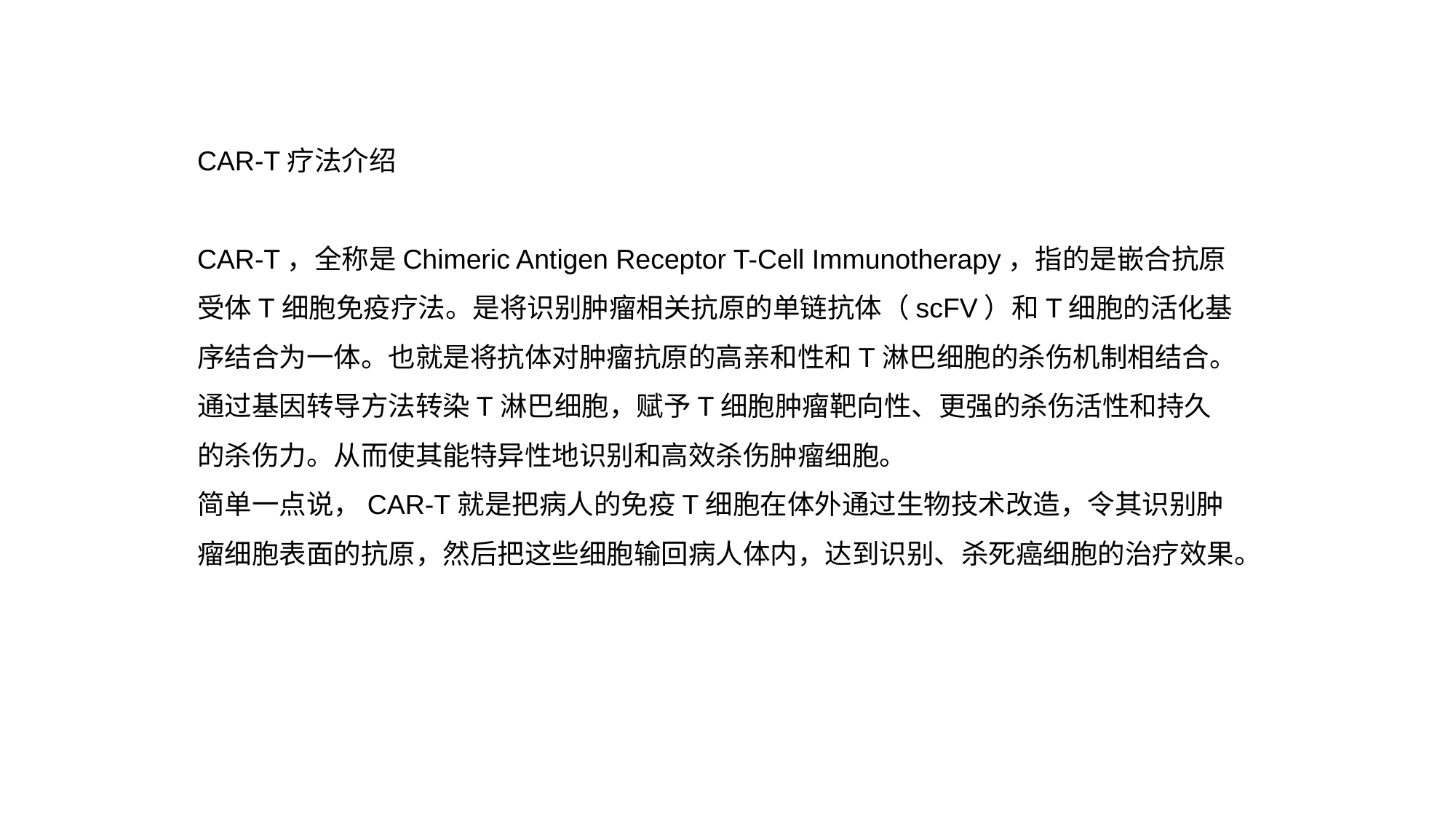

CAR-T疗法介绍

CAR-T，全称是Chimeric Antigen Receptor T-Cell Immunotherapy，指的是嵌合抗原受体T细胞免疫疗法。是将识别肿瘤相关抗原的单链抗体（scFV）和T细胞的活化基序结合为一体。也就是将抗体对肿瘤抗原的高亲和性和T淋巴细胞的杀伤机制相结合。通过基因转导方法转染T淋巴细胞，赋予T细胞肿瘤靶向性、更强的杀伤活性和持久的杀伤力。从而使其能特异性地识别和高效杀伤肿瘤细胞。
简单一点说，CAR-T就是把病人的免疫T细胞在体外通过生物技术改造，令其识别肿瘤细胞表面的抗原，然后把这些细胞输回病人体内，达到识别、杀死癌细胞的治疗效果。